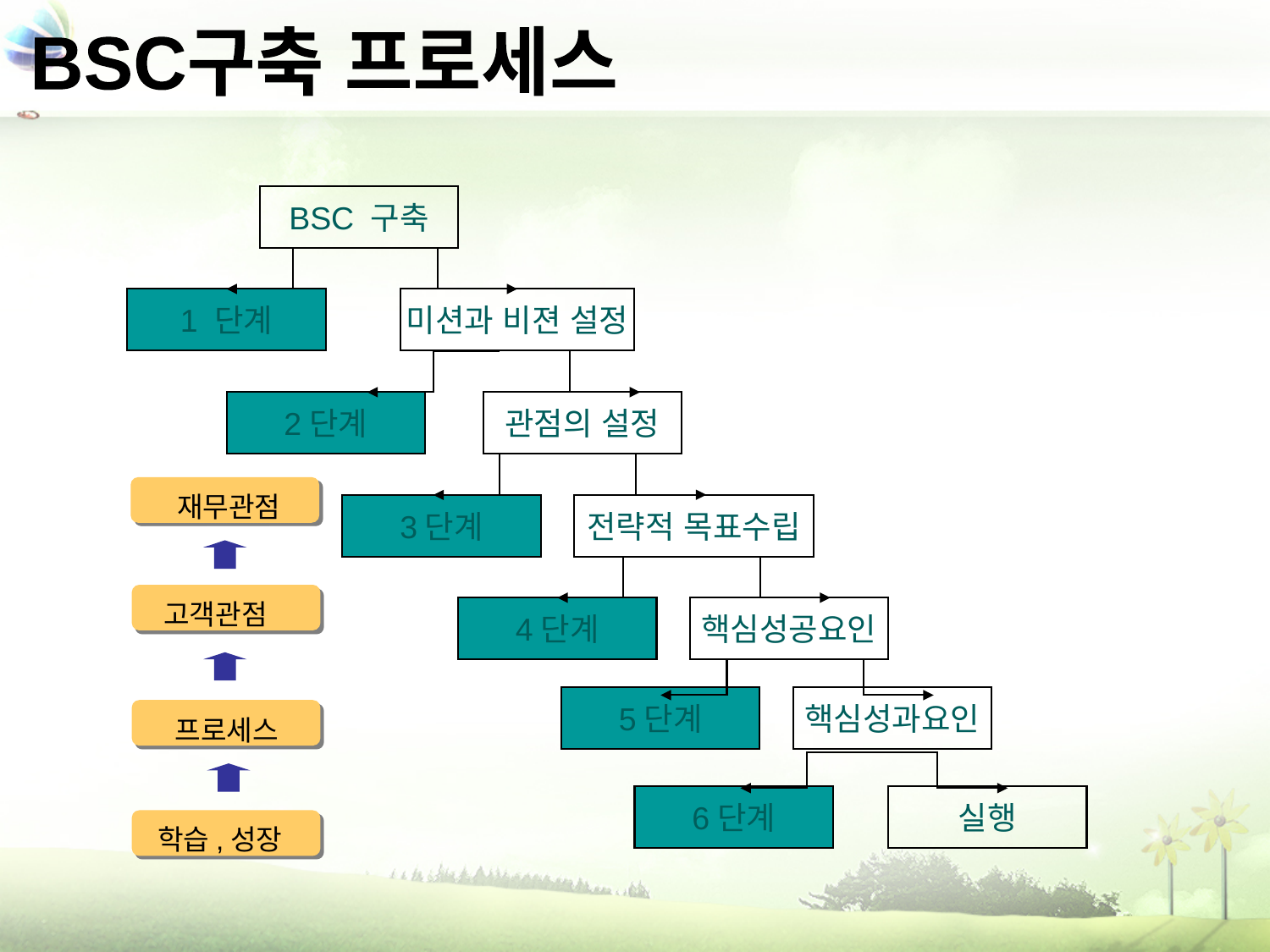

BSC구축 프로세스
BSC 구축
1 단계
미션과 비젼 설정
2단계
관점의 설정
3단계
전략적 목표수립
4단계
핵심성공요인
재무관점

고객관점

 프로세스

학습,성장

5단계
핵심성과요인
6단계
실행